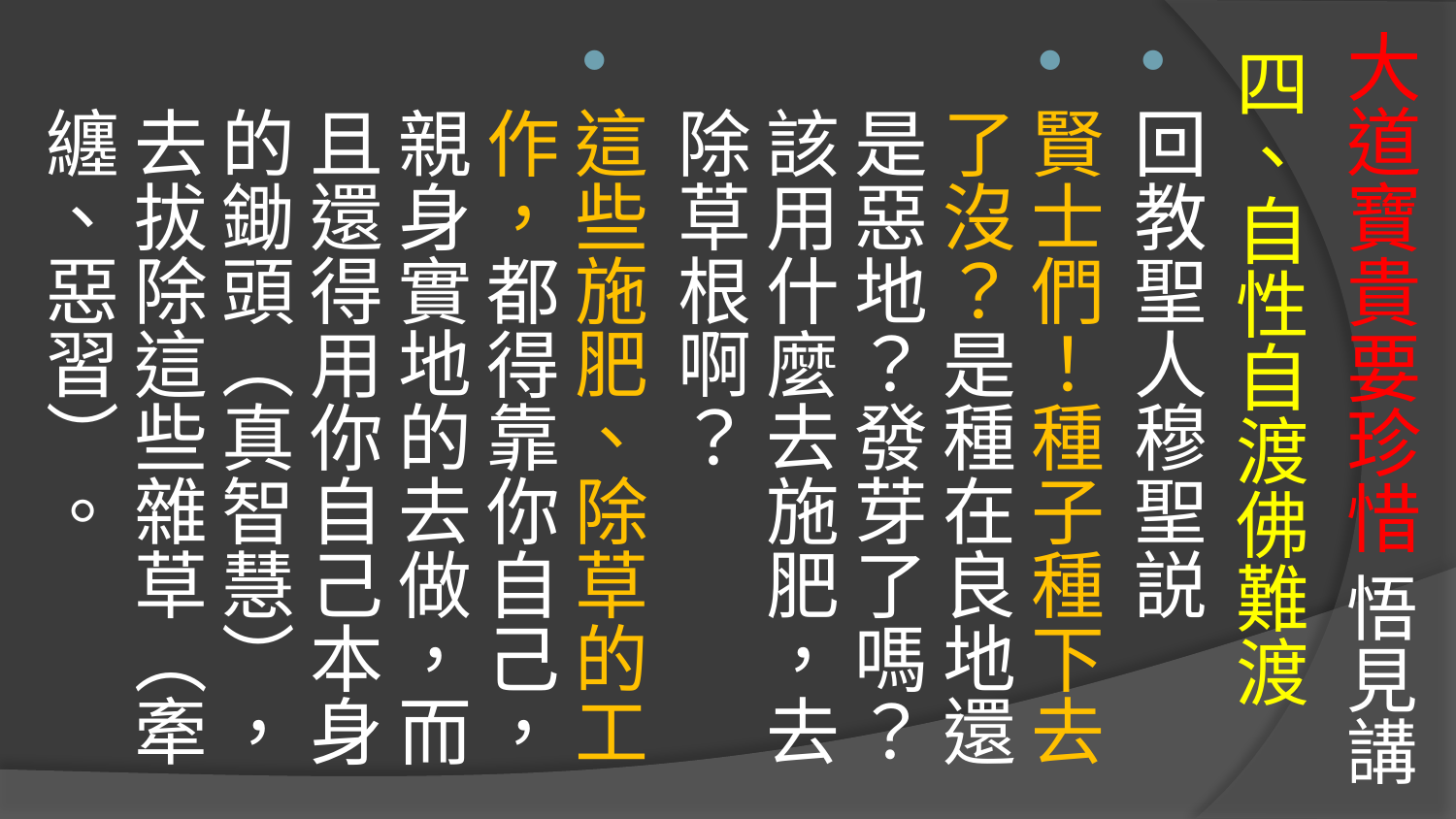

# 大道寶貴要珍惜 悟見講
四、自性自渡佛難渡
回教聖人穆聖説
賢士們！種子種下去了沒？是種在良地還是惡地？發芽了嗎？該用什麼去施肥，去除草根啊？
這些施肥、除草的工作，都得靠你自己，親身實地的去做，而且還得用你自己本身的鋤頭（真智慧），去拔除這些雜草（牽纏、惡習）。